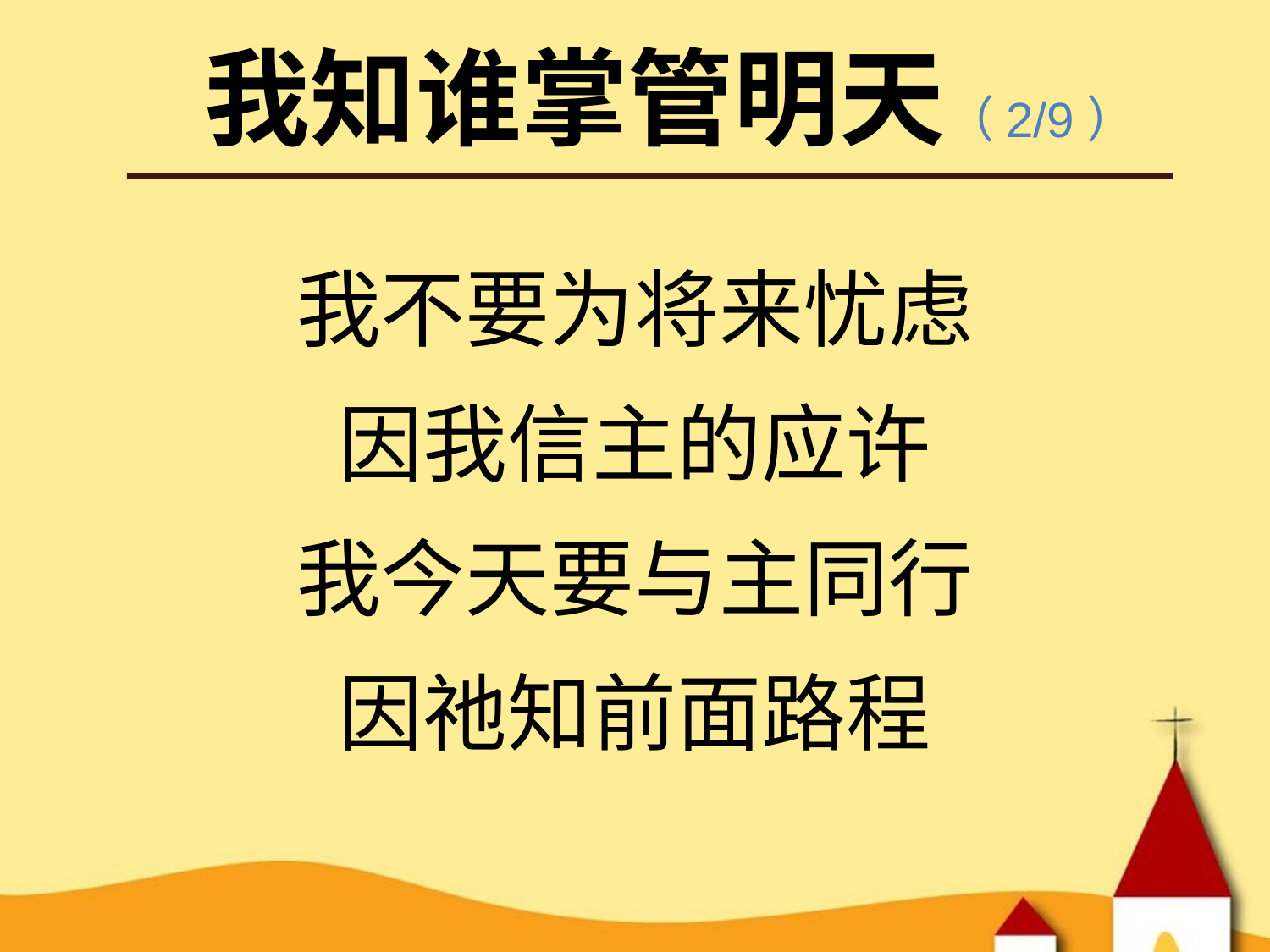

我知谁掌管明天（2/9）

我不要为将来忧虑
因我信主的应许
我今天要与主同行
因祂知前面路程